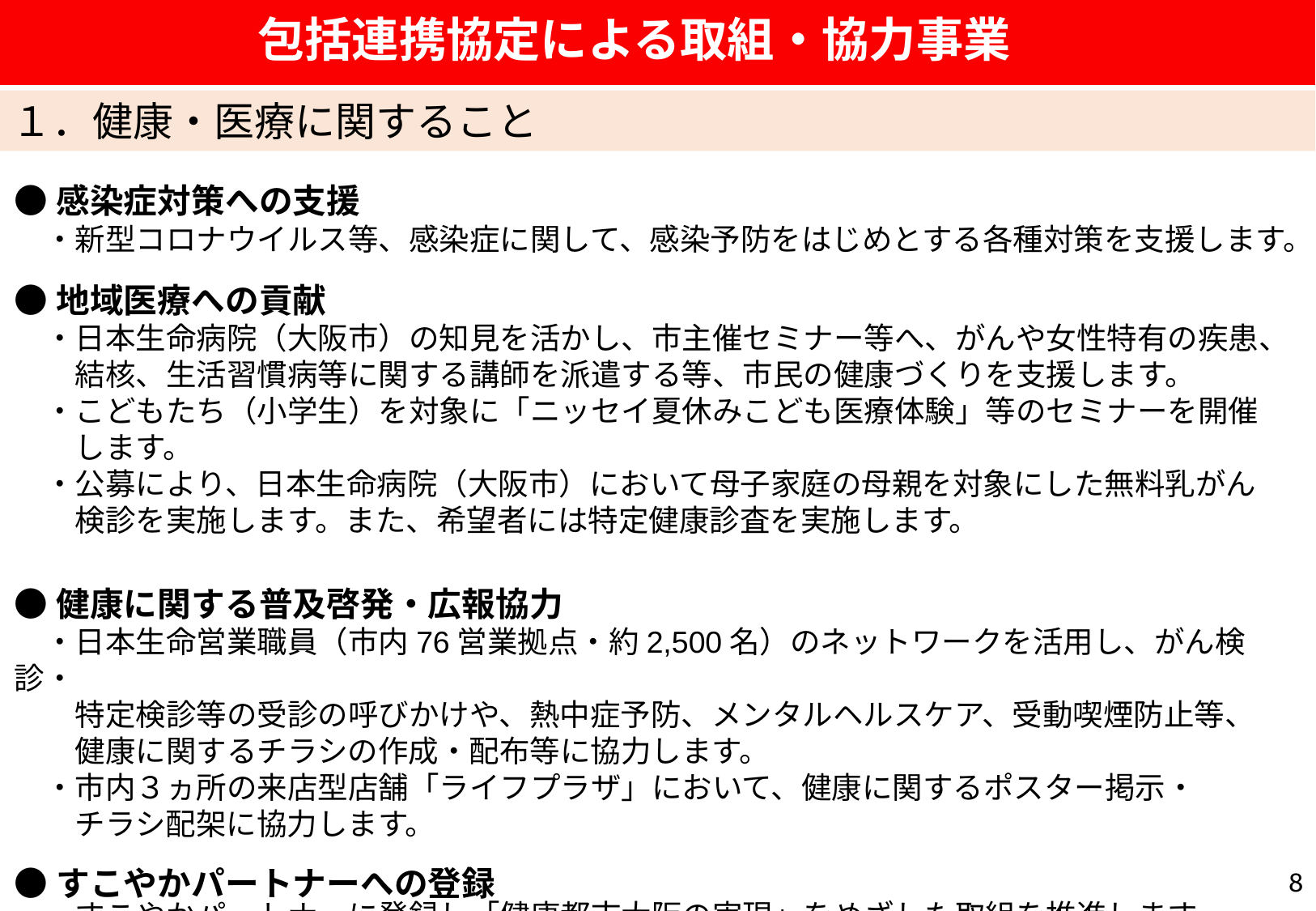

包括連携協定による取組・協力事業
１．健康・医療に関すること
●感染症対策への支援
　・新型コロナウイルス等、感染症に関して、感染予防をはじめとする各種対策を支援します。

●地域医療への貢献
　・日本生命病院（大阪市）の知見を活かし、市主催セミナー等へ、がんや女性特有の疾患、
　　結核、生活習慣病等に関する講師を派遣する等、市民の健康づくりを支援します。
　・こどもたち（小学生）を対象に「ニッセイ夏休みこども医療体験」等のセミナーを開催
　　します。
　・公募により、日本生命病院（大阪市）において母子家庭の母親を対象にした無料乳がん
　　検診を実施します。また、希望者には特定健康診査を実施します。

●健康に関する普及啓発・広報協力
　・日本生命営業職員（市内76営業拠点・約2,500名）のネットワークを活用し、がん検診・
　　特定検診等の受診の呼びかけや、熱中症予防、メンタルヘルスケア、受動喫煙防止等、
　　健康に関するチラシの作成・配布等に協力します。
　・市内３ヵ所の来店型店舗「ライフプラザ」において、健康に関するポスター掲示・
　　チラシ配架に協力します。

●すこやかパートナーへの登録
　・すこやかパートナーに登録し「健康都市大阪の実現」をめざした取組を推進します。

8